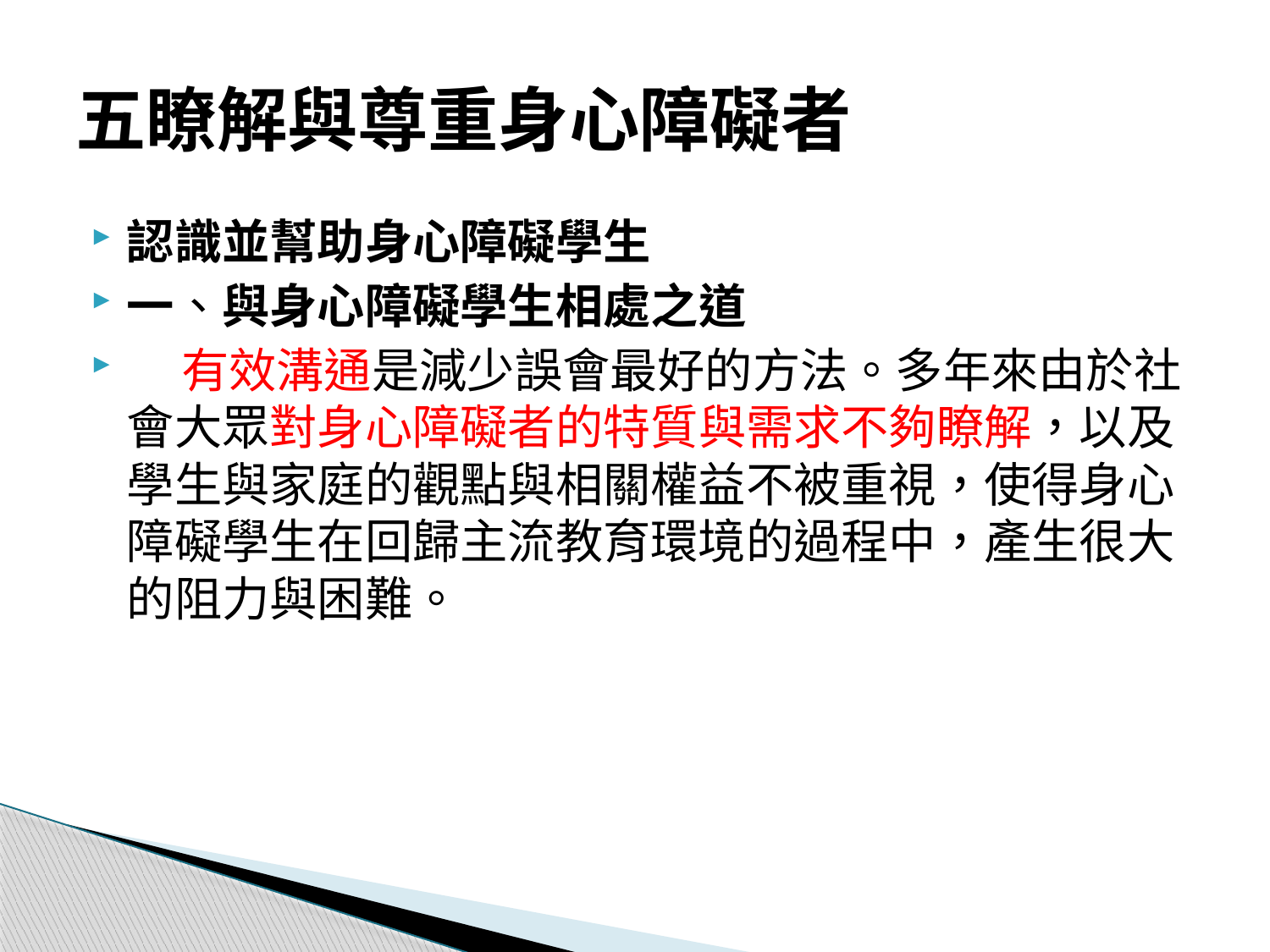

# 五瞭解與尊重身心障礙者
認識並幫助身心障礙學生
一、與身心障礙學生相處之道
    有效溝通是減少誤會最好的方法。多年來由於社會大眾對身心障礙者的特質與需求不夠瞭解，以及學生與家庭的觀點與相關權益不被重視，使得身心障礙學生在回歸主流教育環境的過程中，產生很大的阻力與困難。